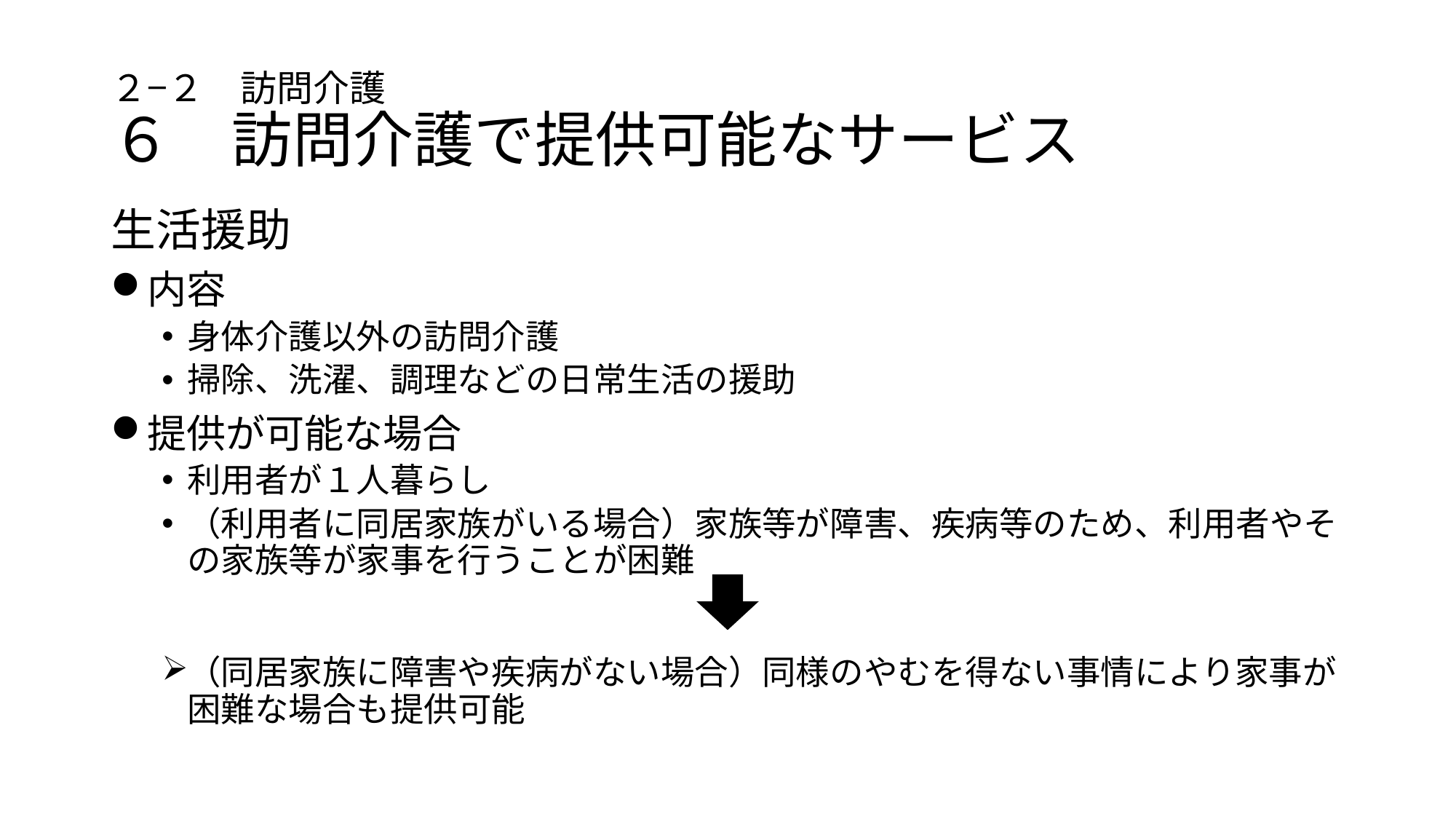

# ２−２　訪問介護 ６　訪問介護で提供可能なサービス
生活援助
内容
身体介護以外の訪問介護
掃除、洗濯、調理などの日常生活の援助
提供が可能な場合
利用者が１人暮らし
（利用者に同居家族がいる場合）家族等が障害、疾病等のため、利用者やその家族等が家事を行うことが困難

（同居家族に障害や疾病がない場合）同様のやむを得ない事情により家事が困難な場合も提供可能